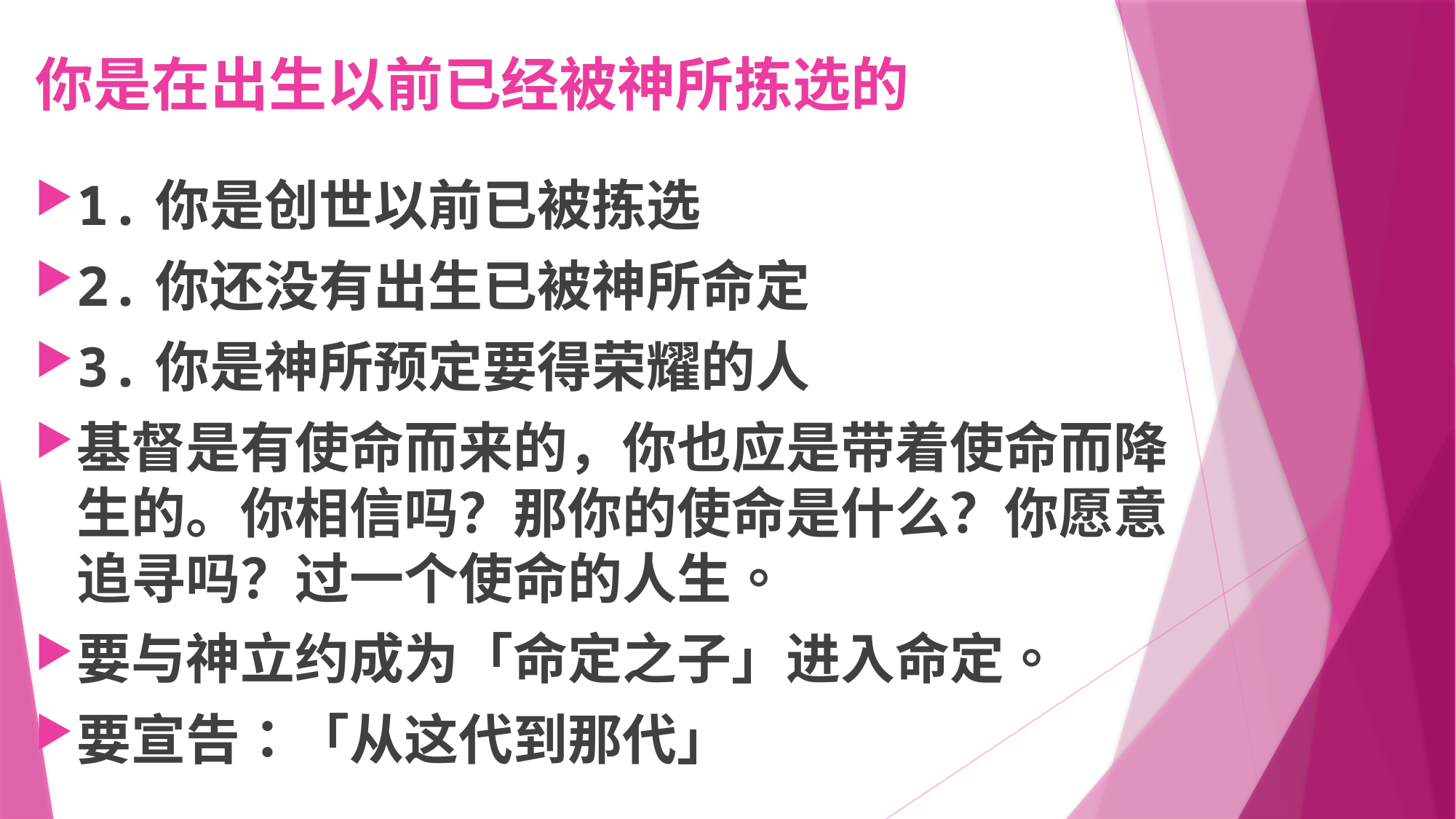

# 你是在出生以前已经被神所拣选的
1.你是创世以前已被拣选
2.你还没有出生已被神所命定
3.你是神所预定要得荣耀的人
基督是有使命而来的，你也应是带着使命而降生的。你相信吗？那你的使命是什么？你愿意追寻吗？过一个使命的人生。
要与神立约成为「命定之子」进入命定。
要宣告：「从这代到那代」